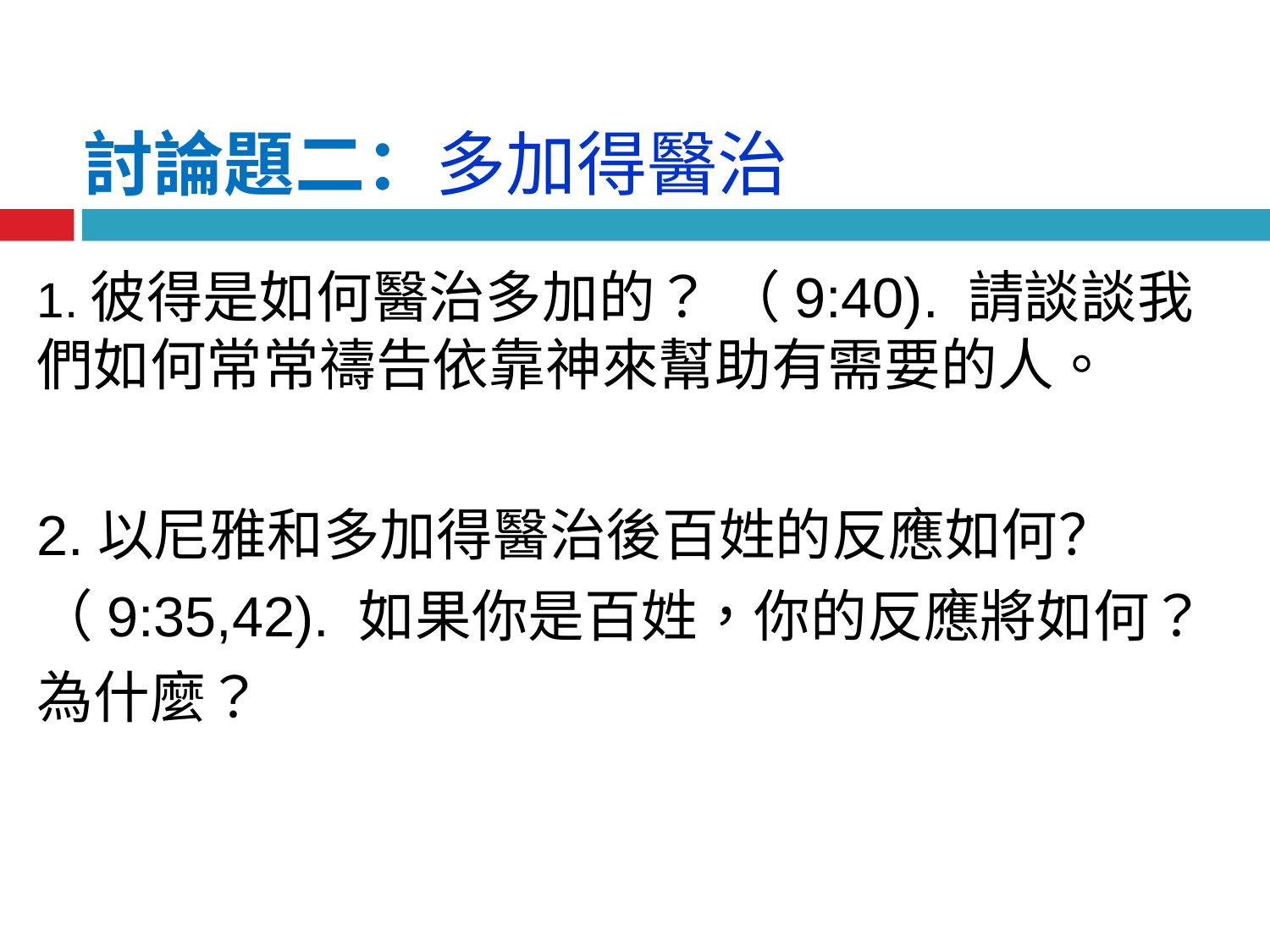

討論題二：多加得醫治
1.彼得是如何醫治多加的？ （9:40). 請談談我們如何常常禱告依靠神來幫助有需要的人。

2.以尼雅和多加得醫治後百姓的反應如何？（9:35,42). 如果你是百姓，你的反應將如何？為什麼？